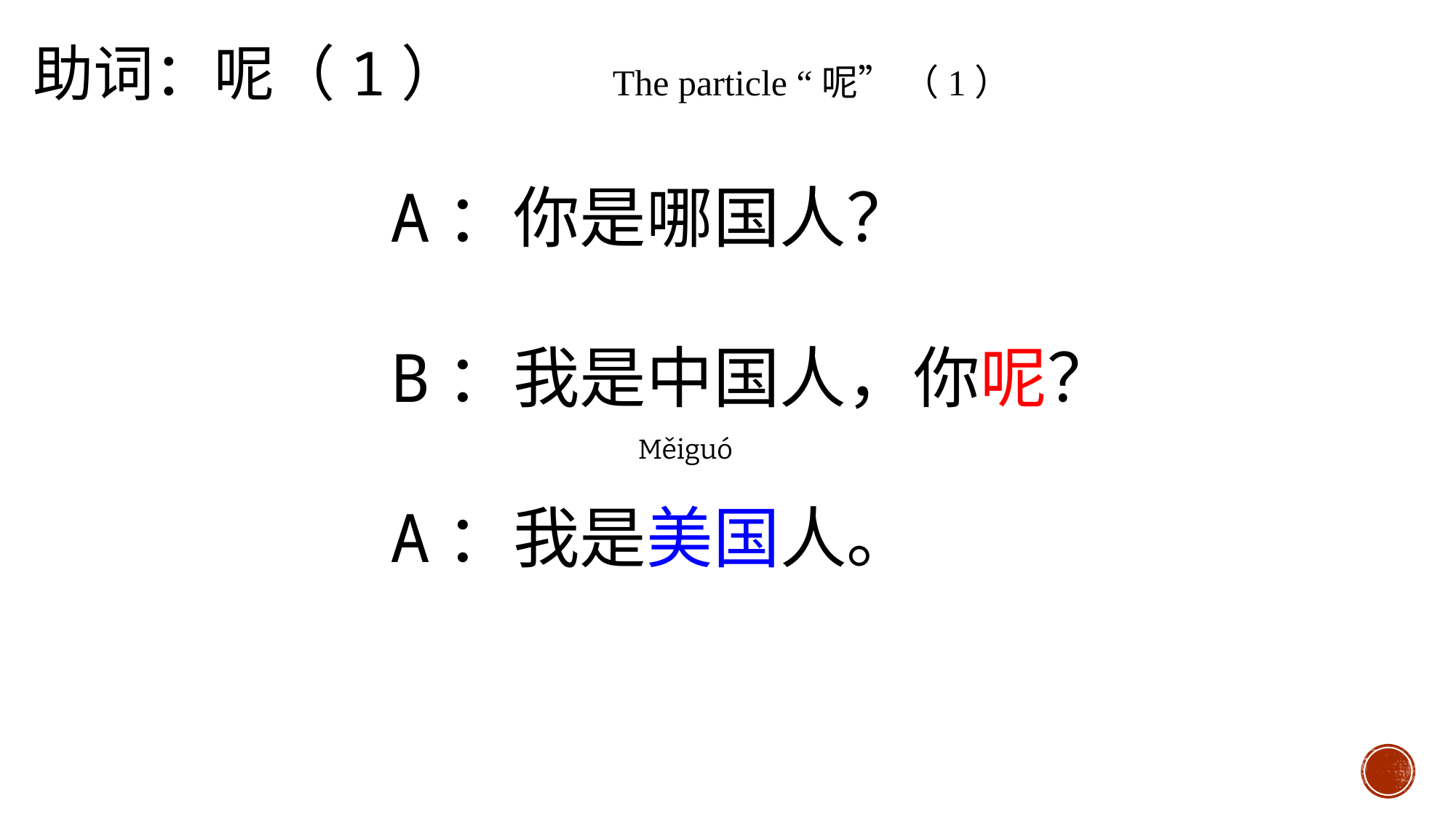

助词：呢（1）          The particle “呢” （1）
A：你是哪国人？
B：我是中国人，你呢？
A：我是美国人。
Měiguó